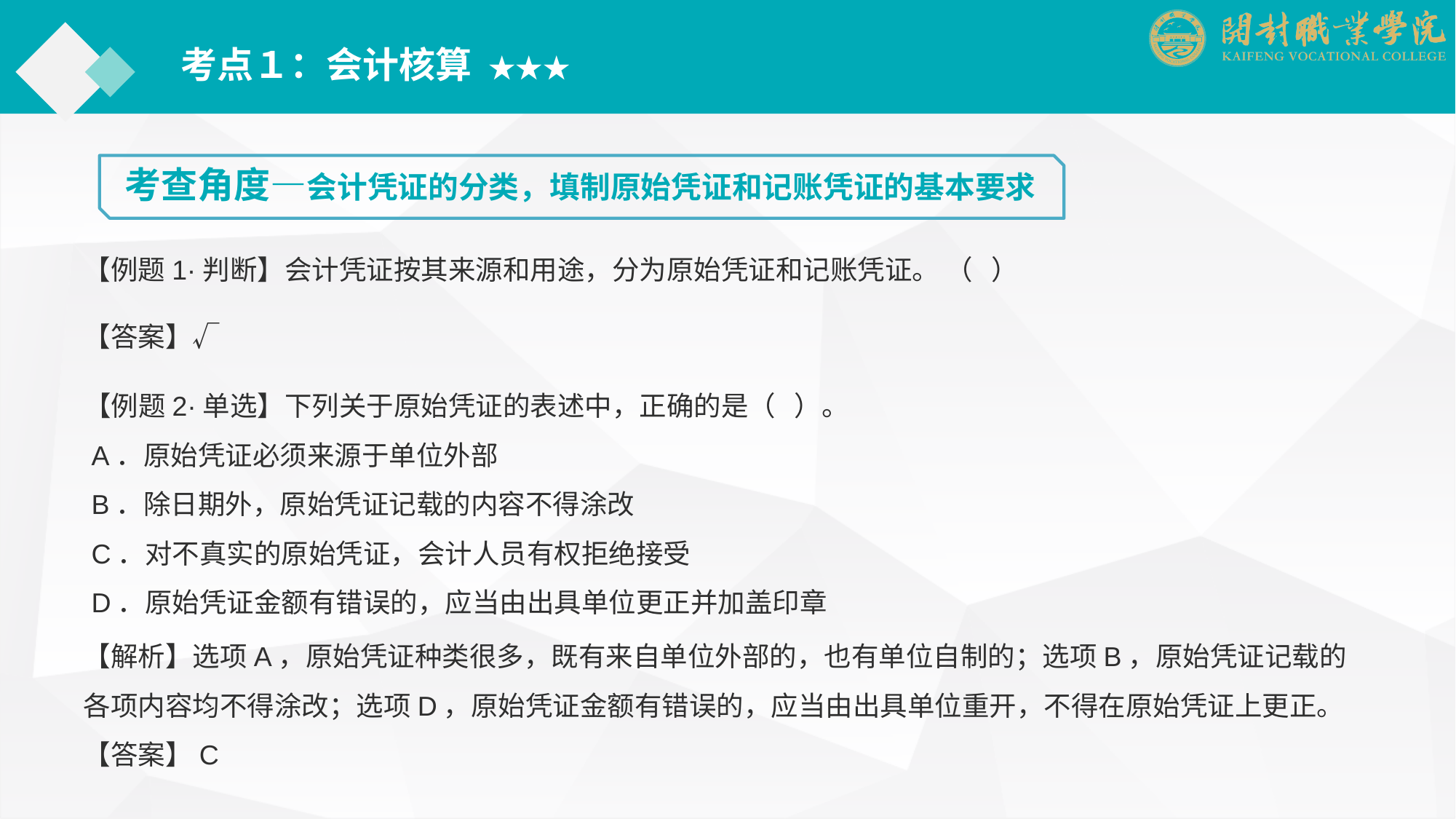

考点１：会计核算  ★★★
考查角度—会计凭证的分类，填制原始凭证和记账凭证的基本要求

【例题1·判断】会计凭证按其来源和用途，分为原始凭证和记账凭证。 （   ）
【答案】√
【例题2·单选】下列关于原始凭证的表述中，正确的是（   ）。
 A．原始凭证必须来源于单位外部
 B．除日期外，原始凭证记载的内容不得涂改
 C．对不真实的原始凭证，会计人员有权拒绝接受
 D．原始凭证金额有错误的，应当由出具单位更正并加盖印章
【解析】选项A，原始凭证种类很多，既有来自单位外部的，也有单位自制的；选项B，原始凭证记载的各项内容均不得涂改；选项D，原始凭证金额有错误的，应当由出具单位重开，不得在原始凭证上更正。
【答案】C